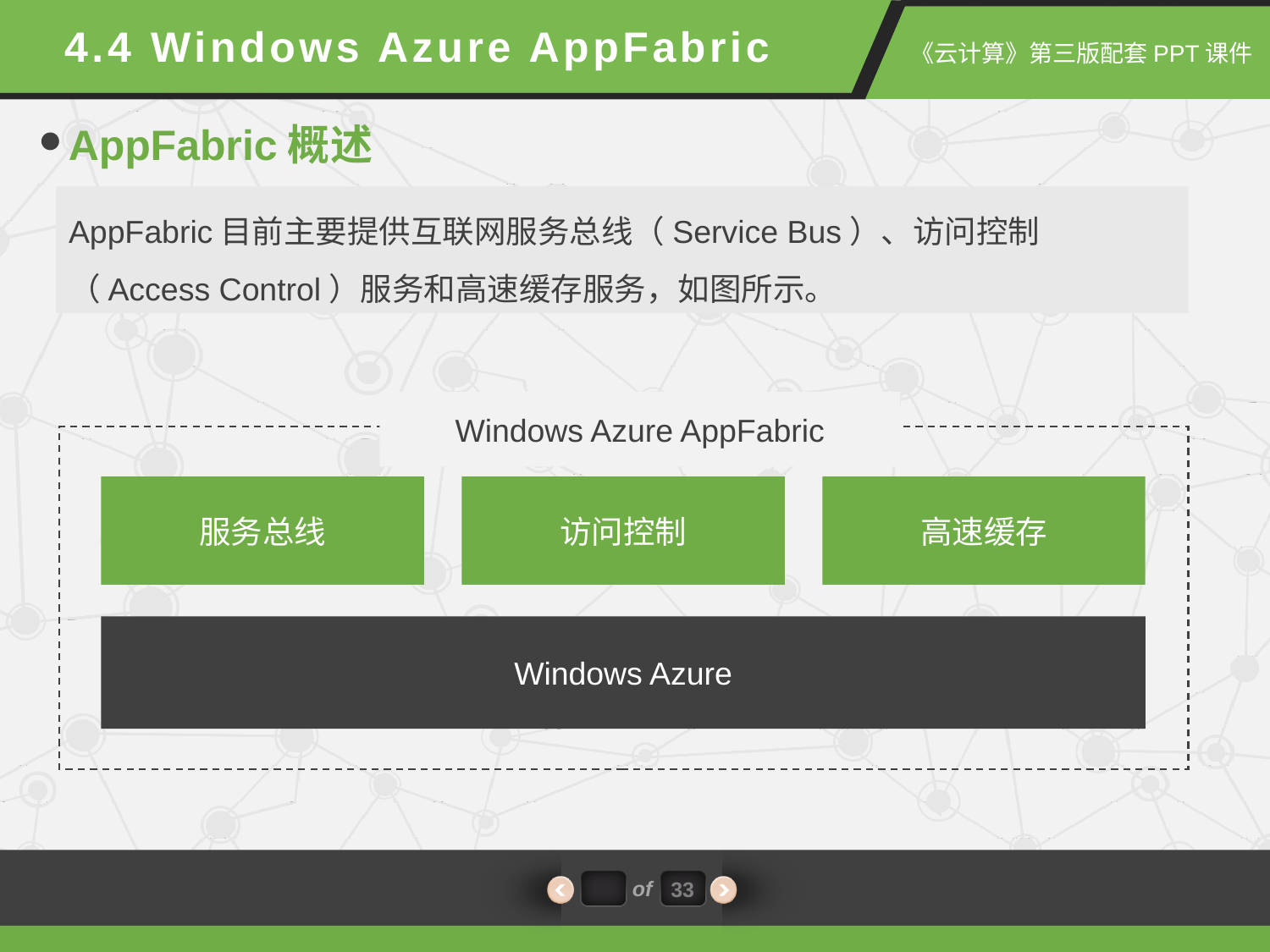

4.4 Windows Azure AppFabric
AppFabric概述

AppFabric目前主要提供互联网服务总线（Service Bus）、访问控制（Access Control）服务和高速缓存服务，如图所示。
Windows Azure AppFabric

服务总线
访问控制
高速缓存
Windows Azure
7